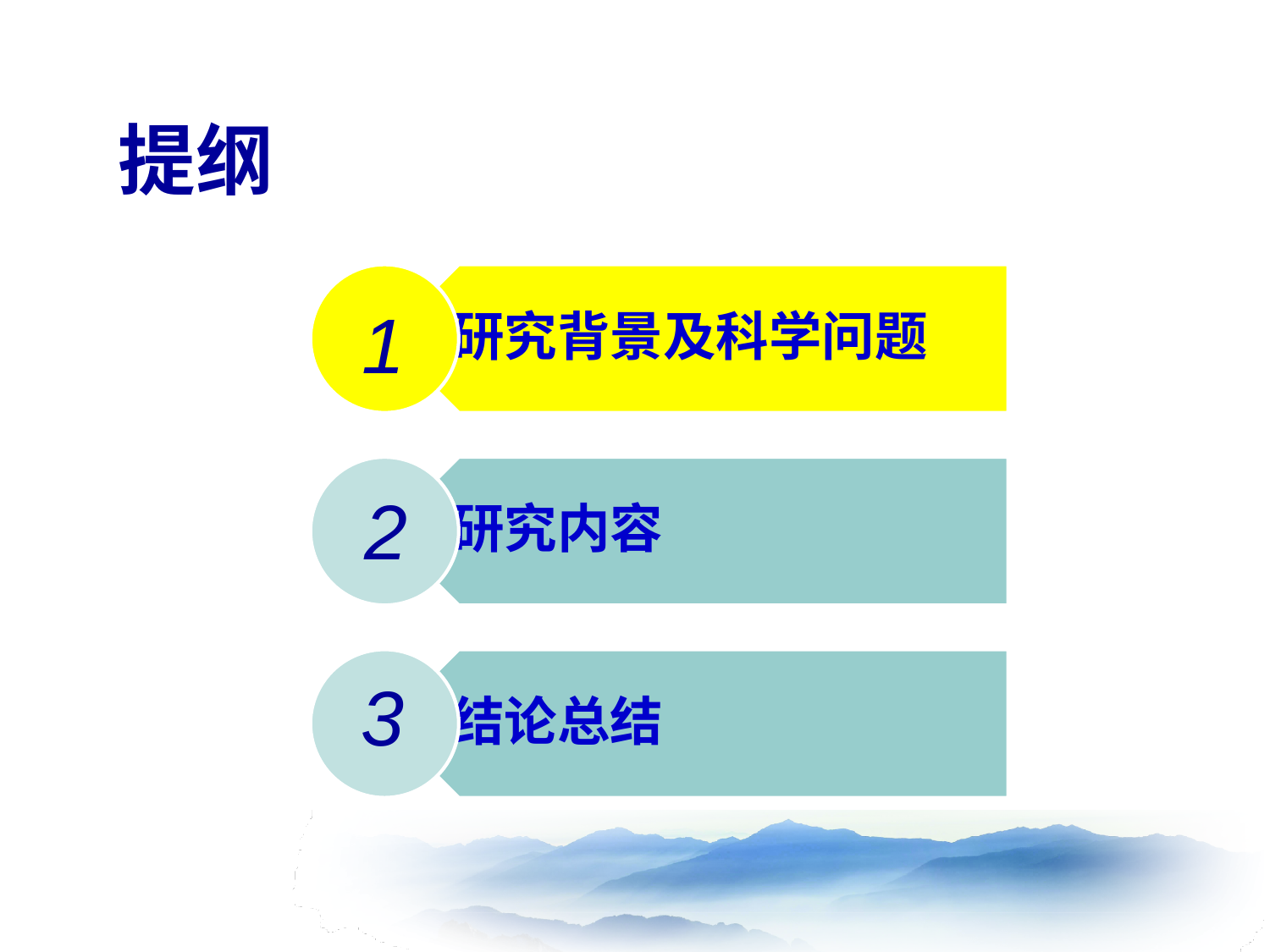

提纲
研究背景及科学问题
研究内容
结论总结
1
2
3